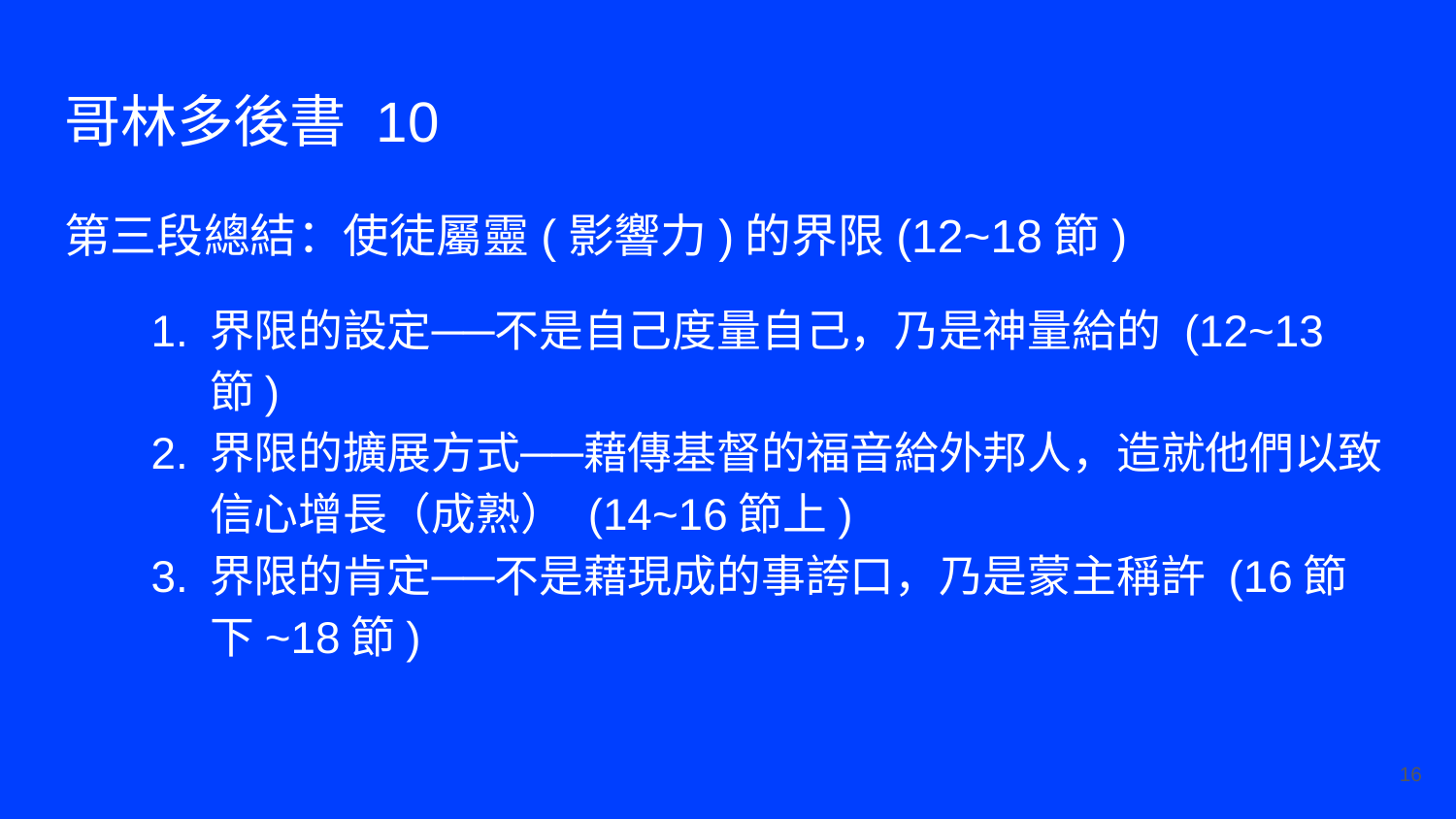

# 哥林多後書 10
第三段總結：使徒屬靈(影響力)的界限(12~18節)
界限的設定──不是自己度量自己，乃是神量給的 (12~13節)
界限的擴展方式──藉傳基督的福音給外邦人，造就他們以致信心增長（成熟） (14~16節上)
界限的肯定──不是藉現成的事誇口，乃是蒙主稱許 (16節下~18節)

16